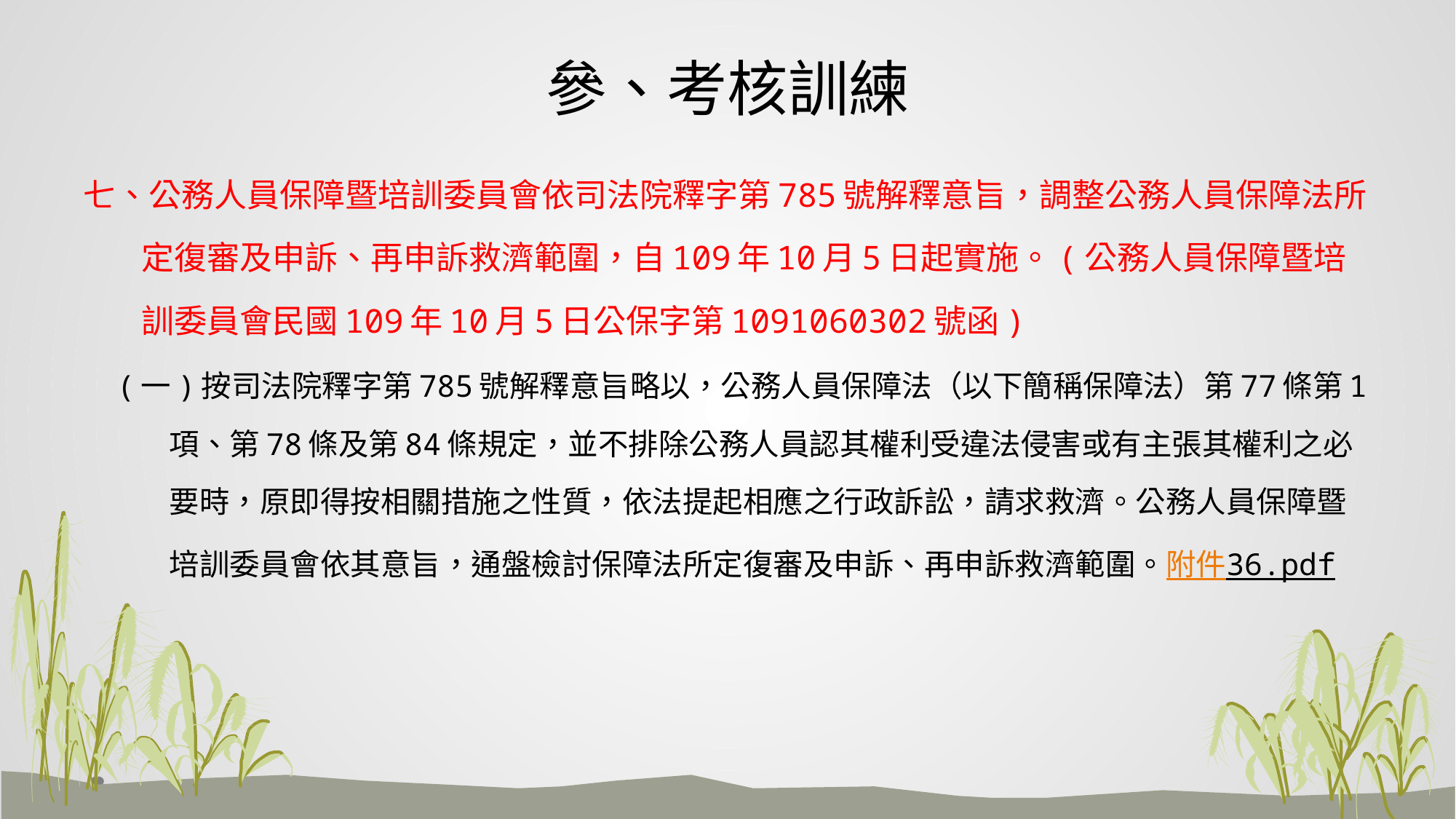

# 參、考核訓練
七、公務人員保障暨培訓委員會依司法院釋字第785號解釋意旨，調整公務人員保障法所定復審及申訴、再申訴救濟範圍，自109年10月5日起實施。(公務人員保障暨培訓委員會民國109年10月5日公保字第1091060302號函)
(一)按司法院釋字第785號解釋意旨略以，公務人員保障法（以下簡稱保障法）第77條第1項、第78條及第84條規定，並不排除公務人員認其權利受違法侵害或有主張其權利之必要時，原即得按相關措施之性質，依法提起相應之行政訴訟，請求救濟。公務人員保障暨培訓委員會依其意旨，通盤檢討保障法所定復審及申訴、再申訴救濟範圍。附件36.pdf